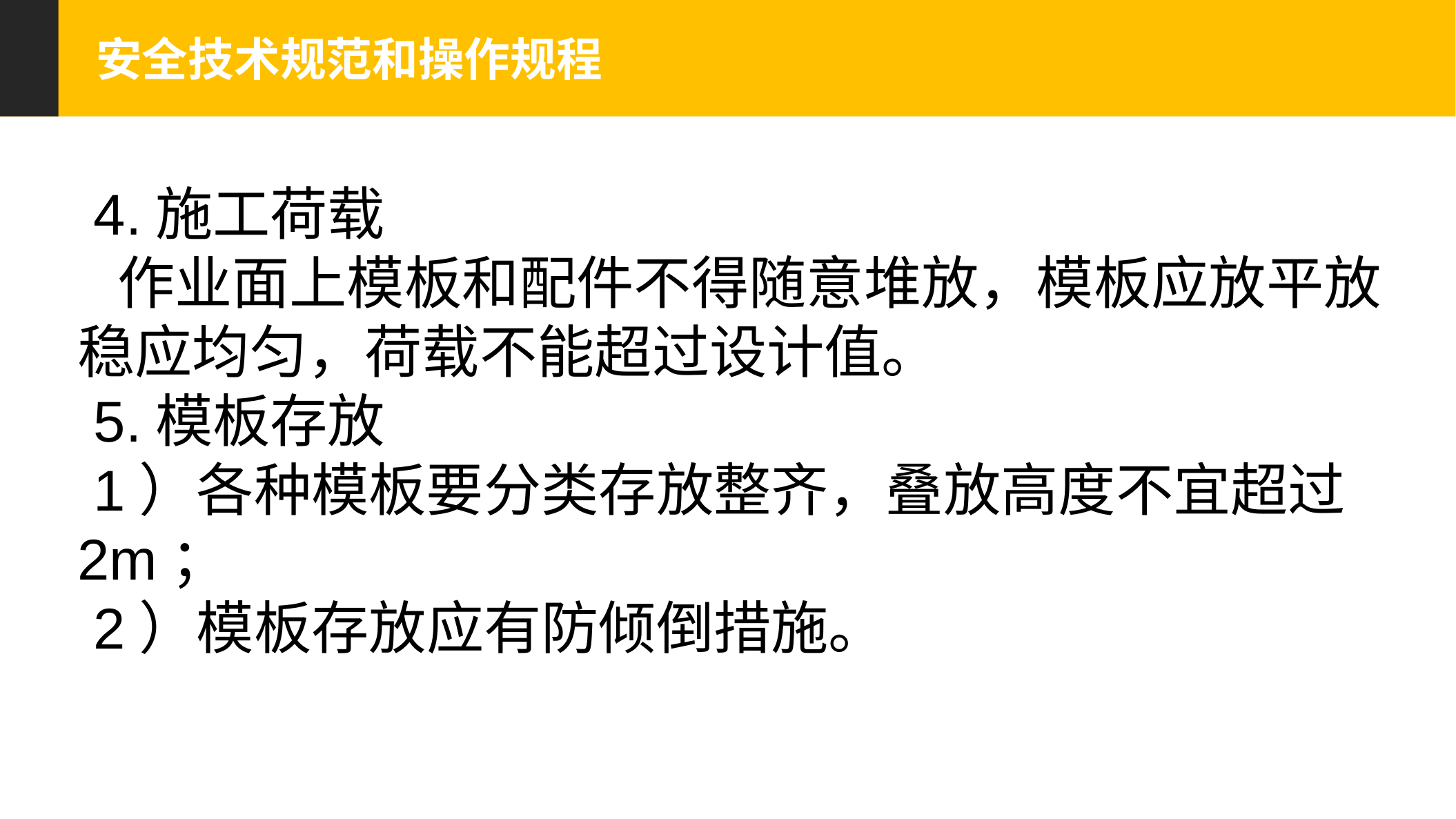

安全技术规范和操作规程
 4.施工荷载
  作业面上模板和配件不得随意堆放，模板应放平放稳应均匀，荷载不能超过设计值。
 5.模板存放
 1）各种模板要分类存放整齐，叠放高度不宜超过2m；
 2）模板存放应有防倾倒措施。